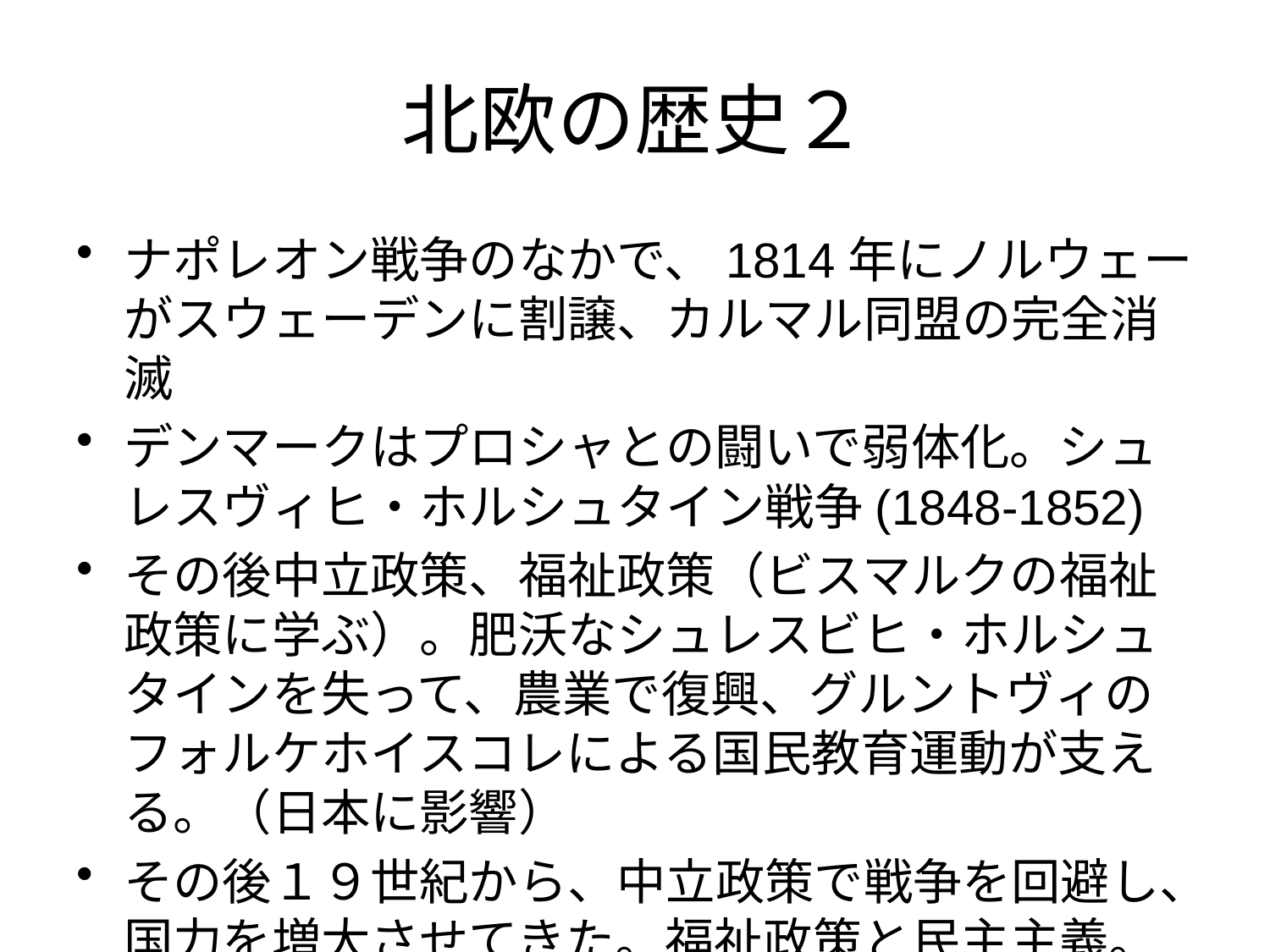

# 北欧の歴史２
ナポレオン戦争のなかで、1814年にノルウェーがスウェーデンに割譲、カルマル同盟の完全消滅
デンマークはプロシャとの闘いで弱体化。シュレスヴィヒ・ホルシュタイン戦争(1848-1852)
その後中立政策、福祉政策（ビスマルクの福祉政策に学ぶ）。肥沃なシュレスビヒ・ホルシュタインを失って、農業で復興、グルントヴィのフォルケホイスコレによる国民教育運動が支える。（日本に影響）
その後１９世紀から、中立政策で戦争を回避し、国力を増大させてきた。福祉政策と民主主義。